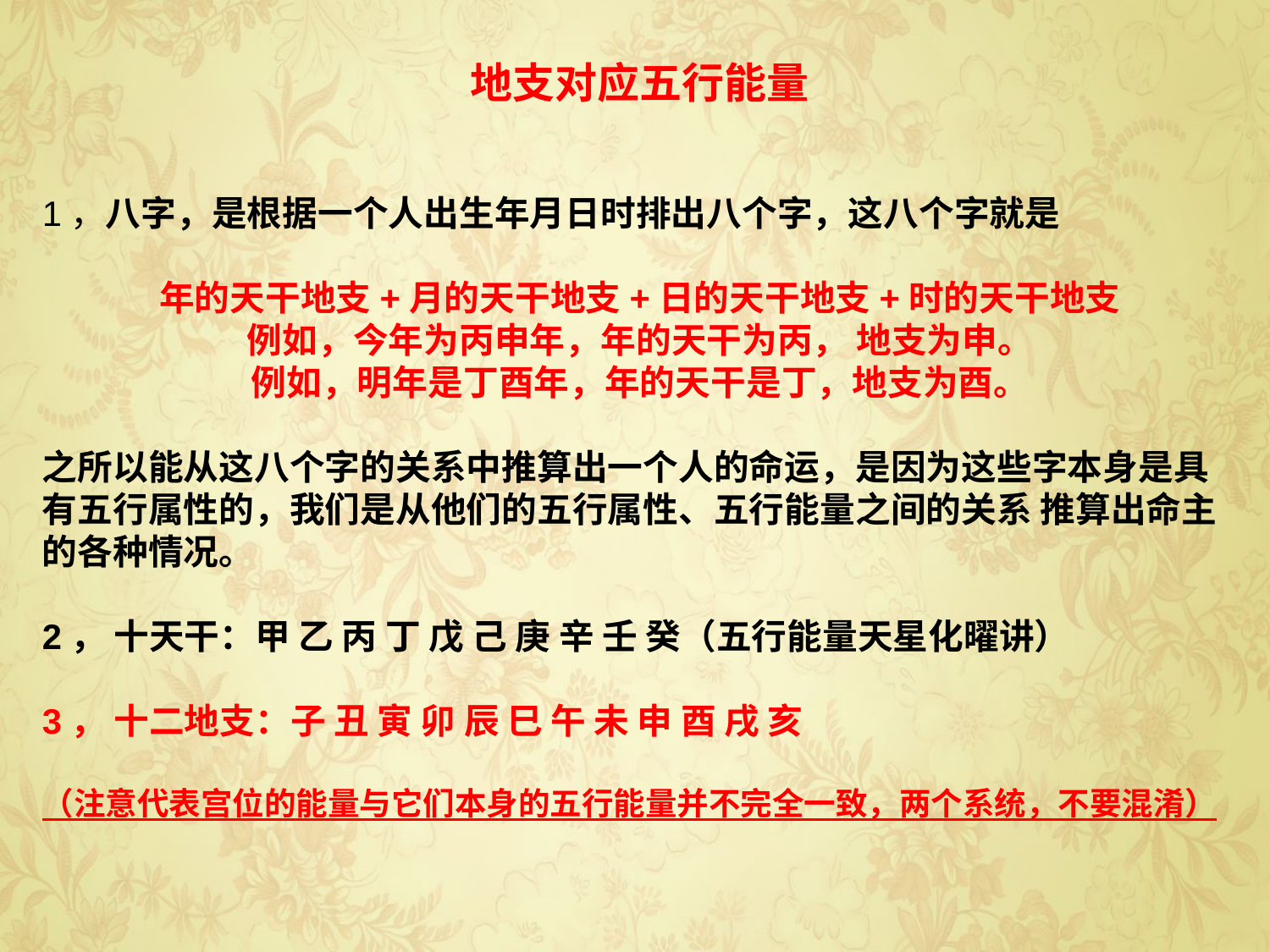

地支对应五行能量

1，八字，是根据一个人出生年月日时排出八个字，这八个字就是

年的天干地支+月的天干地支+日的天干地支+时的天干地支
例如，今年为丙申年，年的天干为丙， 地支为申。
例如，明年是丁酉年，年的天干是丁，地支为酉。

之所以能从这八个字的关系中推算出一个人的命运，是因为这些字本身是具有五行属性的，我们是从他们的五行属性、五行能量之间的关系 推算出命主的各种情况。

2， 十天干：甲 乙 丙 丁 戊 己 庚 辛 壬 癸（五行能量天星化曜讲）

3， 十二地支：子 丑 寅 卯 辰 巳 午 未 申 酉 戌 亥

（注意代表宫位的能量与它们本身的五行能量并不完全一致，两个系统，不要混淆）